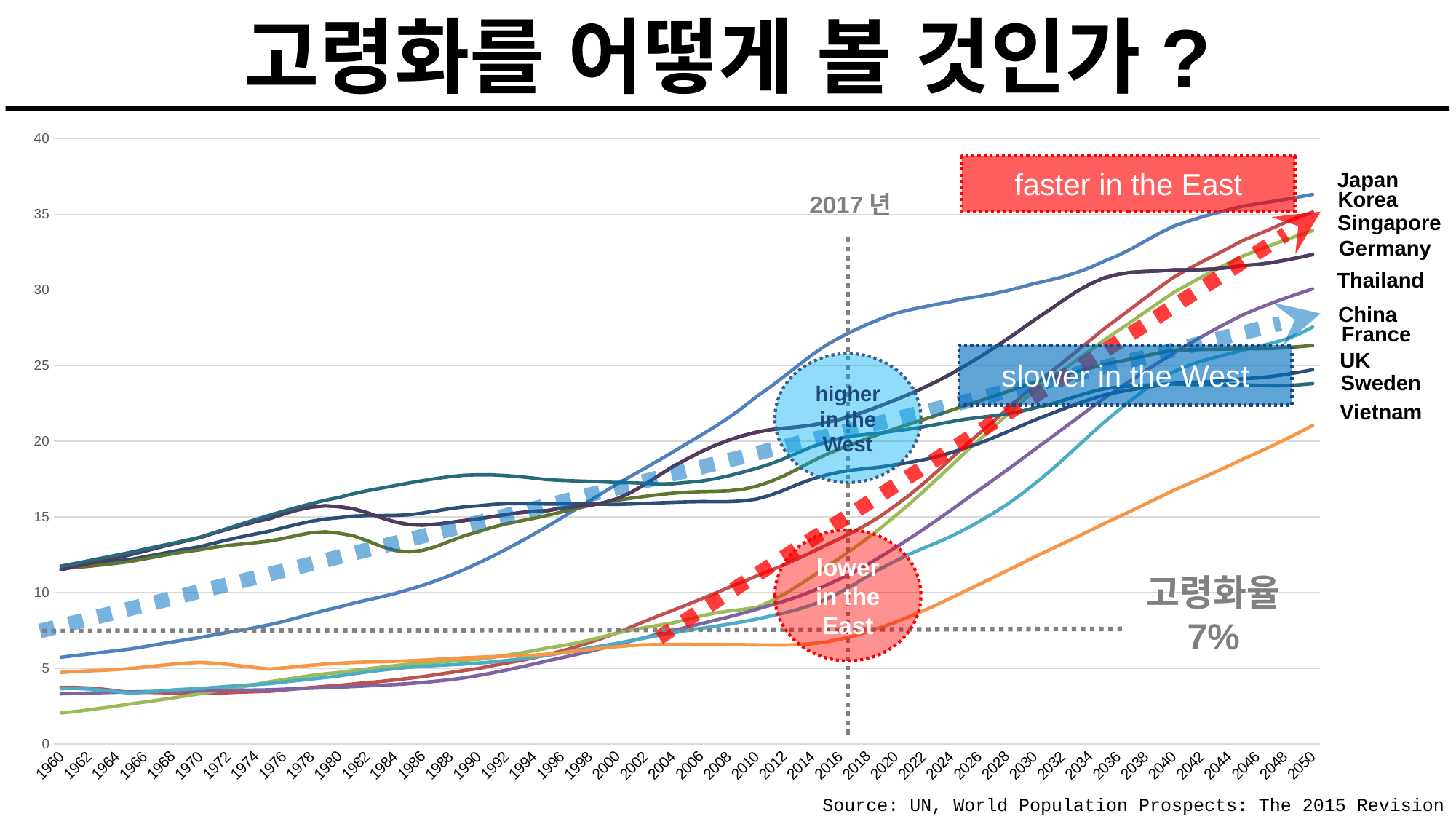

고령화를 어떻게 볼 것인가?

### Chart

| Category | Japan | Korea | Singapore | Thailand | China | Vietnam | UK | Germany | France | Germany | Sweden |
|---|---|---|---|---|---|---|---|---|---|---|---|
| 1960 | 5.72591981250229 | 3.74147304932419 | 2.04374316742547 | 3.31484140446873 | 3.65015760496972 | 4.72203116542956 | 11.753750622776 | 11.5112852730332 | 11.5879581383901 | 11.5112852730332 | 11.748673258283 |
| 1961 | 5.83621997728104 | 3.73131500415638 | 2.13842907369052 | 3.3359022864344 | 3.66897345326077 | 4.78017373096223 | 11.8485864270127 | 11.7251357745497 | 11.6576495538096 | 11.7251357745497 | 11.9249148507901 |
| 1962 | 5.9459221426678 | 3.69077581003919 | 2.25191566923313 | 3.36163046730417 | 3.62835903984384 | 4.82455624416953 | 11.9353617013638 | 11.9202754840366 | 11.7406983955863 | 11.9202754840366 | 12.1061213865752 |
| 1963 | 6.05599090003825 | 3.61733886083283 | 2.37669223234499 | 3.38922662472903 | 3.54861439487576 | 4.8649446398604 | 12.0188772718262 | 12.1065903573423 | 11.8373133052339 | 12.1065903573423 | 12.2910876930229 |
| 1964 | 6.16540996554665 | 3.51217970309469 | 2.5083234073331 | 3.41390066982862 | 3.45508682682415 | 4.91443078303724 | 12.1026935154276 | 12.3003776410387 | 11.9424600592113 | 12.3003776410387 | 12.4759537880586 |
| 1965 | 6.27434435909438 | 3.38412076165152 | 2.64725301677883 | 3.43301679506623 | 3.3574721132112 | 4.97880428676017 | 12.1938417839496 | 12.5099655238243 | 12.0561057387252 | 12.5099655238243 | 12.6603391969195 |
| 1966 | 6.42636659480826 | 3.40650842660053 | 2.7679989422721 | 3.45384930850643 | 3.42296813902476 | 5.07400344487399 | 12.3611907921474 | 12.7415984761152 | 12.2275711515789 | 12.7415984761152 | 12.8640219369058 |
| 1967 | 6.58270060693956 | 3.39499597944826 | 2.89760969770172 | 3.46806696567343 | 3.49332314353819 | 5.17278546973345 | 12.5357619787603 | 12.9724967718832 | 12.3997135992612 | 12.9724967718832 | 13.0605355954444 |
| 1968 | 6.73887258027038 | 3.36674190252213 | 3.03481822862281 | 3.47826136944541 | 3.5611753610184 | 5.26569762529137 | 12.709813713285 | 13.2006816044118 | 12.5639080577403 | 13.2006816044118 | 13.2538152381725 |
| 1969 | 6.88931576088638 | 3.3383614305596 | 3.17796755832969 | 3.48831292593984 | 3.61757263603097 | 5.33867890506901 | 12.8768833439654 | 13.4233266136816 | 12.7088926063618 | 13.4233266136816 | 13.452055548192 |
| 1970 | 7.03231530799926 | 3.31643707676853 | 3.3264049302073 | 3.50066696644596 | 3.66157671432116 | 5.3863969534519 | 13.0359636147271 | 13.6418810027562 | 12.8295881722522 | 13.6418810027562 | 13.6611169841307 |
| 1971 | 7.20632282501311 | 3.35170433799873 | 3.47564666688437 | 3.51527363744299 | 3.73123583975623 | 5.3340731930627 | 13.2717735354235 | 13.9264169719177 | 12.9904849389968 | 13.9264169719177 | 13.9561663694289 |
| 1972 | 7.36705146157676 | 3.38838137286017 | 3.61998938029911 | 3.5320056200913 | 3.79815181455065 | 5.24889555836271 | 13.4874490706646 | 14.1987055061579 | 13.1109376146334 | 14.1987055061579 | 14.2508335836957 |
| 1973 | 7.52375181741152 | 3.42366330067999 | 3.76929127104773 | 3.54943383623674 | 3.8618117640423 | 5.14538589927554 | 13.6875609462139 | 14.4553399060042 | 13.2065674935468 | 14.4553399060042 | 14.5438418004751 |
| 1974 | 7.69207810694424 | 3.45355905945286 | 3.93194657803683 | 3.56495985086019 | 3.92405207085926 | 5.04032477182446 | 13.8769213471875 | 14.6886063162799 | 13.3021274885457 | 14.6886063162799 | 14.8317919840042 |
| 1975 | 7.88190597172306 | 3.47623451887499 | 4.10764177576575 | 3.57761579237809 | 3.9874207972766 | 4.94223435598844 | 14.0568930983799 | 14.89128644221 | 13.4087559297197 | 14.89128644221 | 15.1126985961759 |
| 1976 | 8.09532157845281 | 3.56285560145711 | 4.24219362625844 | 3.61697183519631 | 4.0888095389404 | 5.02255949643181 | 14.2974599284012 | 15.2000535643818 | 13.5822076545469 | 15.2000535643818 | 15.3841577002493 |
| 1977 | 8.33659184881629 | 3.64794661161454 | 4.38287062364419 | 3.65197168669394 | 4.18793165946986 | 5.11002425485325 | 14.520046476169 | 15.4622619700416 | 13.7836295401171 | 15.4622619700416 | 15.6413644232489 |
| 1978 | 8.59013675618324 | 3.72905442476682 | 4.51808359610686 | 3.68413296376792 | 4.28747070431954 | 5.19693838420053 | 14.7146144454321 | 15.6538661602746 | 13.957683087753 | 15.6538661602746 | 15.8816700975123 |
| 1979 | 8.83057647354228 | 3.8014618246185 | 4.63249189510726 | 3.71516306772923 | 4.38919004465314 | 5.27191120261523 | 14.8613176332752 | 15.7336674864651 | 14.0172521580516 | 15.7336674864651 | 16.0993495709136 |
| 1980 | 9.0457645389648 | 3.86178130753755 | 4.72026784575346 | 3.74642149230801 | 4.49313377840384 | 5.33006950312657 | 14.9490943084367 | 15.6773351507104 | 13.9199763551569 | 15.6773351507104 | 16.2920328267104 |
| 1981 | 9.29335831810306 | 3.96104972544866 | 4.84868537234421 | 3.79010906244823 | 4.62903824861333 | 5.37872083000024 | 15.0544966105897 | 15.5419318505853 | 13.7573587800137 | 15.5419318505853 | 16.5283942782347 |
| 1982 | 9.50868387466883 | 4.04626663387986 | 4.95958331977779 | 3.83331394522632 | 4.75563822977542 | 5.40909440769347 | 15.0916573979464 | 15.2791739429326 | 13.4336894632977 | 15.2791739429326 | 16.7249917282055 |
| 1983 | 9.71274510648258 | 4.12966977473047 | 5.06011634222281 | 3.8781955823938 | 4.87186724487355 | 5.4308488175114 | 15.0915769802192 | 14.9566781428353 | 13.0569784158116 | 14.9566781428353 | 16.8974162991119 |
| 1984 | 9.93689424999075 | 4.22371714408124 | 5.16225843706472 | 3.92708697653662 | 4.97361624054552 | 5.45642462254932 | 15.0995827884658 | 14.6744271026554 | 12.7827036182857 | 14.6744271026554 | 17.0660233187231 |
| 1985 | 10.1986301822531 | 4.33243937564733 | 5.27350686729916 | 3.98253754102402 | 5.05809172350796 | 5.49196985980363 | 15.1408336860161 | 14.4951265894529 | 12.6938583861881 | 14.4951265894529 | 17.2392415877063 |
| 1986 | 10.4783430444701 | 4.44426064601462 | 5.33657660327712 | 4.0598383763869 | 5.13056601833692 | 5.53662268209811 | 15.2572201524134 | 14.4615650269402 | 12.7877742961908 | 14.4615650269402 | 17.3926692284178 |
| 1987 | 10.7913911068772 | 4.57487229483894 | 5.3983806310551 | 4.14614599174802 | 5.18365204218122 | 5.58815369055757 | 15.4033879455863 | 14.5202823868849 | 13.0511457609576 | 14.5202823868849 | 17.5401472225279 |
| 1988 | 11.1409694743293 | 4.71656324514288 | 5.46266424275081 | 4.24693567562459 | 5.22708813379275 | 5.64155834420612 | 15.5527202296769 | 14.6369484112097 | 13.4102433826357 | 14.6369484112097 | 17.6668430863127 |
| 1989 | 11.5265437508043 | 4.85419270080239 | 5.52816876288587 | 4.36925985106568 | 5.27620863243099 | 5.68921339523089 | 15.6681791950856 | 14.763534360851 | 13.7545027572434 | 14.763534360851 | 17.7513179742485 |
| 1990 | 11.9481762204172 | 4.98004363466715 | 5.59246121204084 | 4.51783389249006 | 5.34195094484426 | 5.72852468106983 | 15.7318168337845 | 14.8727206257151 | 14.0223365000331 | 14.8727206257151 | 17.7824742698041 |
| 1991 | 12.3883259551778 | 5.16645142351539 | 5.72121915130879 | 4.68779455594044 | 5.40984734158375 | 5.76637612812977 | 15.8255117472225 | 15.0169105658203 | 14.3120225159928 | 15.0169105658203 | 17.777111100924 |
| 1992 | 12.8593254523528 | 5.33547847004348 | 5.85726714524895 | 4.87402922918963 | 5.50294705609763 | 5.79321077262179 | 15.8726511385886 | 15.1578901228009 | 14.5408998294329 | 15.1578901228009 | 17.7321015138998 |
| 1993 | 13.3544452870314 | 5.50257951051188 | 6.00131255924746 | 5.07284700528552 | 5.61344246145202 | 5.82042036805751 | 15.8838698832841 | 15.2829802578584 | 14.7295437717006 | 15.2829802578584 | 17.6549241773963 |
| 1994 | 13.867288164162 | 5.69056614496287 | 6.16074560969975 | 5.2794855528521 | 5.73057830546894 | 5.86397902522635 | 15.8747629127951 | 15.3731869156846 | 14.913332919368 | 15.3731869156846 | 17.5606483601208 |
| 1995 | 14.3931702327473 | 5.91046369701435 | 6.34373111164392 | 5.49210696187494 | 5.85068421396396 | 5.93177766053327 | 15.8547307525121 | 15.4220472498833 | 15.1096992546946 | 15.4220472498833 | 17.4627494697917 |
| 1996 | 14.9406389209257 | 6.1397263694415 | 6.4834401469995 | 5.69445809466781 | 6.02369436942944 | 6.01448154757437 | 15.861664156479 | 15.5856866721618 | 15.3294239728141 | 15.5856866721618 | 17.4144294202332 |
| 1997 | 15.4979482188436 | 6.4053924284281 | 6.65614424369537 | 5.90030509074606 | 6.18401111211577 | 6.12329683844121 | 15.8580538899432 | 15.6848043848567 | 15.5471318468854 | 15.6848043848567 | 17.377746693628 |
| 1998 | 16.0606759020613 | 6.7012650930977 | 6.86172862706802 | 6.11254279809493 | 6.33757352085332 | 6.24183626786718 | 15.8493520766183 | 15.7744652786049 | 15.7559035368688 | 15.7744652786049 | 17.3481278616314 |
| 1999 | 16.6223537338905 | 7.01429046381518 | 7.09191787096752 | 6.33422681078763 | 6.49249162191881 | 6.34595784659561 | 15.8384936876419 | 15.9337384859032 | 15.9433135472043 | 15.9337384859032 | 17.3124336118697 |
| 2000 | 17.1803714815345 | 7.3370625385459 | 7.33717644122288 | 6.56545684403197 | 6.65072654698791 | 6.42360569857372 | 15.8273843866761 | 16.2039503186514 | 16.102326321826 | 16.2039503186514 | 17.2644721471946 |
| 2001 | 17.7031691020021 | 7.73012121312756 | 7.52098372529384 | 6.79700571349059 | 6.82977801620803 | 6.50564258761174 | 15.8601082416398 | 16.6270278008755 | 16.2344821169189 | 16.6270278008755 | 17.2583315286024 |
| 2002 | 18.2264669243189 | 8.11180275965281 | 7.69408007829594 | 7.03632737771274 | 7.00552484474057 | 6.55002751060921 | 15.8949758803505 | 17.158483893522 | 16.3591525723435 | 17.158483893522 | 17.2181147923692 |
| 2003 | 18.7549427426683 | 8.47516682042233 | 7.84500745436712 | 7.274393327431 | 7.1775372515839 | 6.56922273986568 | 15.9316718070493 | 17.7518439770384 | 16.4743629510279 | 17.7518439770384 | 17.1800035022094 |
| 2004 | 19.2935446603211 | 8.82965746693808 | 8.00223073986968 | 7.49998142330281 | 7.34026348341744 | 6.57816199298243 | 15.9654595429292 | 18.3249309723964 | 16.5673644376032 | 18.3249309723964 | 17.1921344709507 |
| 2005 | 19.8467721615854 | 9.19401671176511 | 8.22103106396109 | 7.70998281564339 | 7.4923311732777 | 6.58213035639465 | 15.9936340819862 | 18.8231140325143 | 16.6305981055392 | 18.8231140325143 | 17.2764877001666 |
| 2006 | 20.3935742299682 | 9.56603513578855 | 8.44920196323134 | 7.94160154111359 | 7.6323937272518 | 6.57480453530137 | 16.0094016621915 | 19.2988212185012 | 16.6684247689632 | 19.2988212185012 | 17.3592431858656 |
| 2007 | 20.9576289637373 | 9.94538291435036 | 8.64345200553163 | 8.16361174949255 | 7.77053471191034 | 6.57061896777661 | 16.0060747169913 | 19.7186242475142 | 16.6897956761681 | 19.7186242475142 | 17.5131941254951 |
| 2008 | 21.5566514999069 | 10.327357899867 | 8.78077366963863 | 8.38853115622402 | 7.91311916669019 | 6.56668923526409 | 16.0070754204678 | 20.0719434056812 | 16.7197107203298 | 20.0719434056812 | 17.7172664372725 |
| 2009 | 22.2150287569859 | 10.7086568420176 | 8.88430355450691 | 8.63080783390721 | 8.06897151660982 | 6.5577646661133 | 16.0542335723581 | 20.3632714161761 | 16.8161757443431 | 20.3632714161761 | 17.9488924087369 |
| 2010 | 22.9421995174011 | 11.0888886811074 | 9.01119343109742 | 8.89878975632828 | 8.24602035446261 | 6.54522140241761 | 16.1750037677375 | 20.6049129644026 | 17.0248595895728 | 20.6049129644026 | 18.2032075940465 |
| 2011 | 23.5872887769159 | 11.4500603079315 | 9.4134355784017 | 9.15705999127871 | 8.44642884568832 | 6.53791265508528 | 16.4316114622368 | 20.7626105747534 | 17.3274843897203 | 20.7626105747534 | 18.4955178162892 |
| 2012 | 24.2867873787552 | 11.8371847570891 | 9.9002287752636 | 9.43525360932986 | 8.65420482519149 | 6.53652542780307 | 16.7742949190709 | 20.864925837079 | 17.7193241135186 | 20.864925837079 | 18.8530424562085 |
| 2013 | 25.0093263010257 | 12.2470076086797 | 10.4542841649292 | 9.74072570330689 | 8.88928751468627 | 6.55694444152619 | 17.1551822454978 | 20.951761441487 | 18.1830928692418 | 20.951761441487 | 19.2511372578031 |
| 2014 | 25.7054221977529 | 12.6763034070043 | 11.0515662517574 | 10.0838778572695 | 9.18268084838188 | 6.62109498793475 | 17.4985778317594 | 21.070280975949 | 18.6690889318142 | 21.070280975949 | 19.6316243418311 |
| 2015 | 26.3420131425476 | 13.1269190003094 | 11.6807168069896 | 10.4718704012497 | 9.55120656634957 | 6.74050690718107 | 17.7603695294859 | 21.2406519413629 | 19.1205109623995 | 21.2406519413629 | 19.9420190919181 |
| 2016 | 26.8577645931328 | 13.565688042553 | 12.2911131841167 | 10.8952127023665 | 10.0029484997509 | 6.91435471950633 | 17.9672441013668 | 21.4465713821354 | 19.4945503990072 | 21.4465713821354 | 20.1999786436093 |
| 2017 | 27.3234204828298 | 14.0275279912891 | 12.9312487877165 | 11.3603845830656 | 10.5248641482613 | 7.13804506310562 | 18.1050758758463 | 21.7131617090127 | 19.8484583526413 | 21.7131617090127 | 20.361521613963 |
| 2018 | 27.7410504099397 | 14.529612728113 | 13.6035729365161 | 11.8655489491972 | 11.0799254190662 | 7.40528031955915 | 18.2019016737157 | 22.0282842100102 | 20.1936546285982 | 22.0282842100102 | 20.463946253663 |
| 2019 | 28.1161535396894 | 15.0998042141004 | 14.3162218004772 | 12.4050667278367 | 11.6116619914573 | 7.70801689280208 | 18.3055546988923 | 22.3718011772987 | 20.5219162402344 | 22.3718011772987 | 20.5623871687976 |
| 2020 | 28.4529036311096 | 15.7539783334282 | 15.0759234256357 | 12.9740877031384 | 12.0901316169687 | 8.04224130911114 | 18.4468257226381 | 22.7358529338214 | 20.8454606609279 | 22.7358529338214 | 20.689674593761 |
| 2021 | 28.6798273273009 | 16.4338262852732 | 15.8563945315805 | 13.5610091449981 | 12.5337747132576 | 8.40547667081392 | 18.596781049399 | 23.112909483898 | 21.1390695905137 | 23.112909483898 | 20.8053094505027 |
| 2022 | 28.8749602534928 | 17.1910864111709 | 16.6706237814691 | 14.1720948716854 | 12.9290196424517 | 8.79554019078066 | 18.7751183084251 | 23.5239331557983 | 21.4297164774239 | 23.5239331557983 | 20.9546916733277 |
| 2023 | 29.0526871178892 | 18.0074784098696 | 17.5130628159258 | 14.8043915234179 | 13.3077905396164 | 9.21009703001006 | 18.9907738816083 | 23.9676806068233 | 21.7273982817902 | 23.9676806068233 | 21.1253554109115 |
| 2024 | 29.2325047986173 | 18.8516711622631 | 18.3761529151201 | 15.4534226714423 | 13.7151741278644 | 9.64280749243396 | 19.2496717041999 | 24.4520422579913 | 22.0398319177305 | 24.4520422579913 | 21.2965180555067 |
| 2025 | 29.4284230539738 | 19.7012797268242 | 19.2536865988925 | 16.11581176852 | 14.178231989215 | 10.0872125859382 | 19.5528015834782 | 24.9846073159721 | 22.3649392536471 | 24.9846073159721 | 21.4594580336071 |
| 2026 | 29.5670765630587 | 20.4939807219518 | 20.0705380512021 | 16.7637817101332 | 14.6852589086907 | 10.5268740168284 | 19.8628325981021 | 25.5367484184889 | 22.646754430525 | 25.5367484184889 | 21.5702269892287 |
| 2027 | 29.73872241135 | 21.2907228164266 | 20.897148580456 | 17.4180911327032 | 15.2256523862032 | 10.9775427315998 | 20.2205137278658 | 26.117351623375 | 22.9514215759142 | 26.117351623375 | 21.6808211160753 |
| 2028 | 29.9414994927316 | 22.0923701046299 | 21.7246876549358 | 18.083087058642 | 15.8121673416295 | 11.4348541396209 | 20.6102023812653 | 26.7319756491131 | 23.2684859454572 | 26.7319756491131 | 21.8069190427327 |
| 2029 | 30.171044177909 | 22.9004264845048 | 22.5392885063703 | 18.7619310271707 | 16.4606519025653 | 11.8940429673689 | 21.0101880850352 | 27.3740396589895 | 23.5836145489144 | 27.3740396589895 | 21.9757686495418 |
| 2030 | 30.4274148789404 | 23.7137652291101 | 23.3329677219126 | 19.4543731847499 | 17.1786423798099 | 12.3541832590301 | 21.4062003543703 | 28.0225530405512 | 23.8898895384889 | 28.0225530405512 | 22.2017727423449 |
| 2031 | 30.627077721159 | 24.4454169404387 | 24.0226035926944 | 20.1219615935641 | 17.9328506390998 | 12.7896752383099 | 21.7602015934378 | 28.6319615520535 | 24.1232840750704 | 28.6319615520535 | 22.4144609950417 |
| 2032 | 30.8605216825127 | 25.1828897466014 | 24.6907651741097 | 20.8003092394145 | 18.7445635517085 | 13.222523268472 | 22.1131026415424 | 29.2684614541971 | 24.3570757315579 | 29.2684614541971 | 22.681192657176 |
| 2033 | 31.1392095633954 | 25.9254427486927 | 25.3437909894595 | 21.4827312896205 | 19.5895225700087 | 13.6578579904548 | 22.4535266555546 | 29.8808237086104 | 24.5888363180208 | 29.8808237086104 | 22.9732490026671 |
| 2034 | 31.4815453766616 | 26.6750891207875 | 26.0022863229225 | 22.1612319300452 | 20.4329131886841 | 14.102188832431 | 22.7694353013823 | 30.4003555294764 | 24.8274097934684 | 30.4003555294764 | 23.246760876664 |
| 2035 | 31.8952663694359 | 27.4345485339366 | 26.6848559958917 | 22.8322950454985 | 21.251866906932 | 14.5584513254017 | 23.0546095295238 | 30.7949742103085 | 25.0824231864303 | 30.7949742103085 | 23.4733789181848 |
| 2036 | 32.2779997141875 | 28.1134370545825 | 27.3014606118668 | 23.4543827759167 | 22.0144581375527 | 14.984415591783 | 23.2507105904733 | 31.0358938864881 | 25.2606799565038 | 31.0358938864881 | 23.5830417302274 |
| 2037 | 32.7394839913255 | 28.8050116380589 | 27.9275454545455 | 24.0618604571045 | 22.7529341596368 | 15.4201537003863 | 23.4160304109147 | 31.1670591799116 | 25.4504664604712 | 31.1670591799116 | 23.6551832982099 |
| 2038 | 33.2517171022038 | 29.4992645542335 | 28.5654597005259 | 24.6591271944555 | 23.4452084017376 | 15.8620674043147 | 23.563965945028 | 31.222580570288 | 25.6535639350272 | 31.222580570288 | 23.7065988008683 |
| 2039 | 33.7569837237173 | 30.1794734562989 | 29.2044295444877 | 25.2517881532374 | 24.0618306145546 | 16.3063479029496 | 23.7014666170545 | 31.2619895821234 | 25.8501748122102 | 31.2619895821234 | 23.7505896855553 |
| 2040 | 34.2096087024203 | 30.8335470664822 | 29.8281053525709 | 25.8409618773135 | 24.5870416393224 | 16.752419996359 | 23.825922279025 | 31.3254706425026 | 26.0131302349396 | 31.3254706425026 | 23.7880440934438 |
| 2041 | 34.5241427756067 | 31.3559613007621 | 30.3412894190443 | 26.3757997464452 | 24.9879514863014 | 17.1540819648149 | 23.8682163497312 | 31.325421177371 | 26.0426283653178 | 31.325421177371 | 23.755013248197 |
| 2042 | 34.8142672944087 | 31.8464164107902 | 30.845294448287 | 26.9006644969999 | 25.2971348301084 | 17.5545466455398 | 23.9181987731517 | 31.3439729156372 | 26.0661229196613 | 31.3439729156372 | 23.7458856386256 |
| 2043 | 35.0725889937453 | 32.3173143051248 | 31.3312514389982 | 27.4120611354428 | 25.5485304124863 | 17.9624231932904 | 23.9718290446806 | 31.3943190390989 | 26.0800747252908 | 31.3943190390989 | 23.7426722248629 |
| 2044 | 35.307475325088 | 32.7913726207963 | 31.7967549154455 | 27.9012527069271 | 25.7845178149203 | 18.3861288980031 | 24.0363599590362 | 31.4849967382033 | 26.0945965649198 | 31.4849967382033 | 23.7353488194777 |
| 2045 | 35.5372452907278 | 33.2817689441917 | 32.2487073695194 | 28.3613539661031 | 26.0305657426802 | 18.8280671049055 | 24.1284391741553 | 31.6149665338406 | 26.1298856922049 | 31.6149665338406 | 23.733768110395 |
| 2046 | 35.683584019777 | 33.6520836553105 | 32.6069699840954 | 28.7477322974951 | 26.2475810023039 | 19.2373731122826 | 24.1890257878975 | 31.6793127352313 | 26.1169584964663 | 31.6793127352313 | 23.6957681155434 |
| 2047 | 35.8294464393029 | 34.0416992752672 | 32.9540872596373 | 29.1065120589901 | 26.4675472213233 | 19.6638339546472 | 24.2800378142579 | 31.8000957945869 | 26.1349455340858 | 31.8000957945869 | 23.6737210472332 |
| 2048 | 35.9792471213072 | 34.4395387764405 | 33.291347078449 | 29.4433165437329 | 26.7236411605914 | 20.1079001642878 | 24.40424948264 | 31.9627398879179 | 26.1826537278433 | 31.9627398879179 | 23.6815160655756 |
| 2049 | 36.1401605519601 | 34.8154113484059 | 33.6142331341202 | 29.7641382044042 | 27.0716809936286 | 20.5693075736591 | 24.5580641568385 | 32.1462945821316 | 26.2516892386954 | 32.1462945821316 | 23.7289941091746 |
| 2050 | 36.3143762255683 | 35.1451563725278 | 33.9179528045569 | 30.0727075554655 | 27.5501020050104 | 21.0483796395614 | 24.7314219885593 | 32.3386414731267 | 26.3313174309684 | 32.3386414731267 | 23.812137527059 |
faster in the East
Japan
2017년
Korea
Singapore
Germany
Thailand
China
France
UK
slower in the West
higher in the West
Sweden
Vietnam
lower in the East
고령화율
7%
Source: UN, World Population Prospects: The 2015 Revision